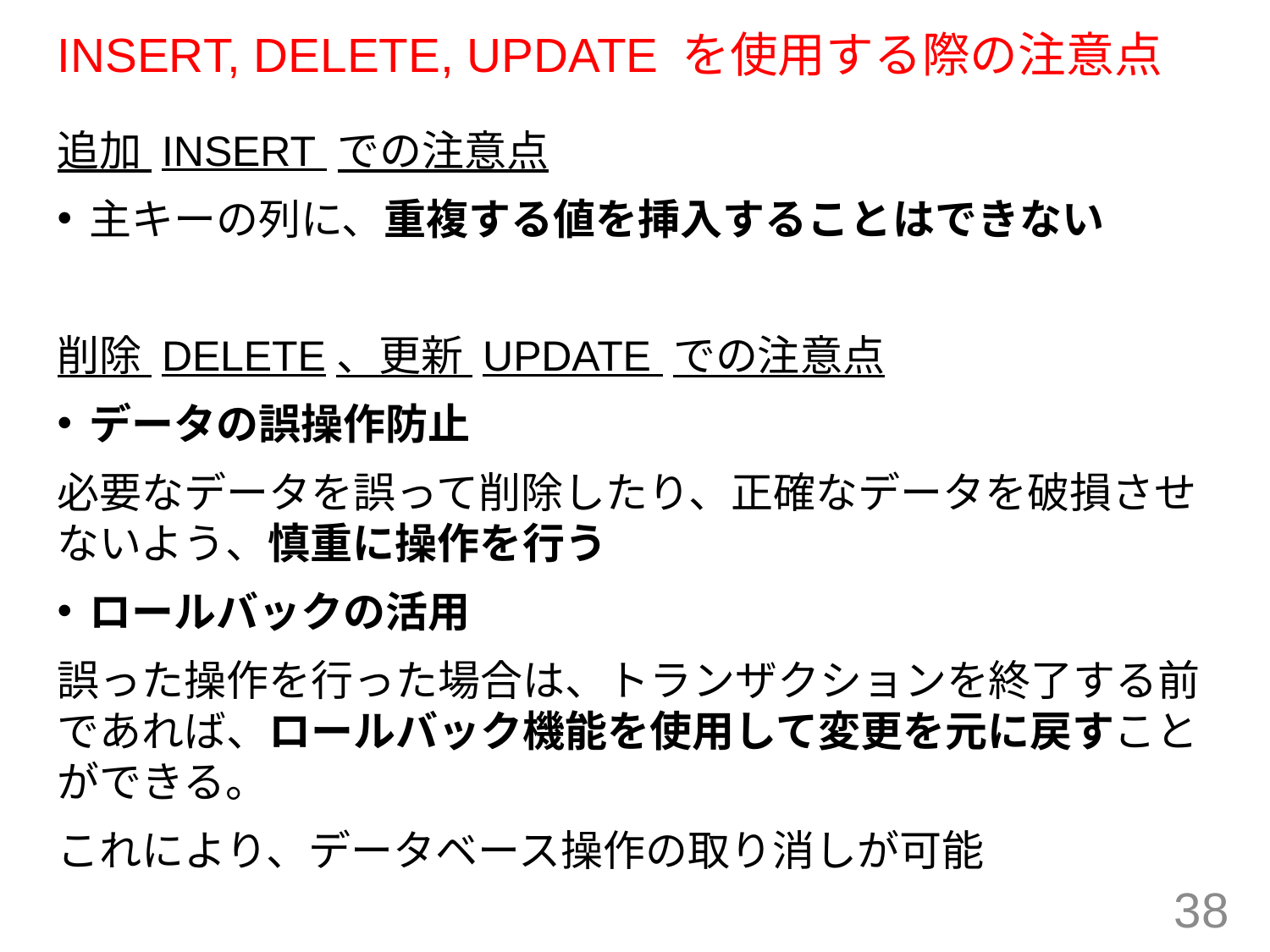

# INSERT, DELETE, UPDATE を使用する際の注意点
追加 INSERT での注意点
主キーの列に、重複する値を挿入することはできない

削除 DELETE、更新 UPDATE での注意点
データの誤操作防止
必要なデータを誤って削除したり、正確なデータを破損させないよう、慎重に操作を行う
ロールバックの活用
誤った操作を行った場合は、トランザクションを終了する前であれば、ロールバック機能を使用して変更を元に戻すことができる。
これにより、データベース操作の取り消しが可能
38